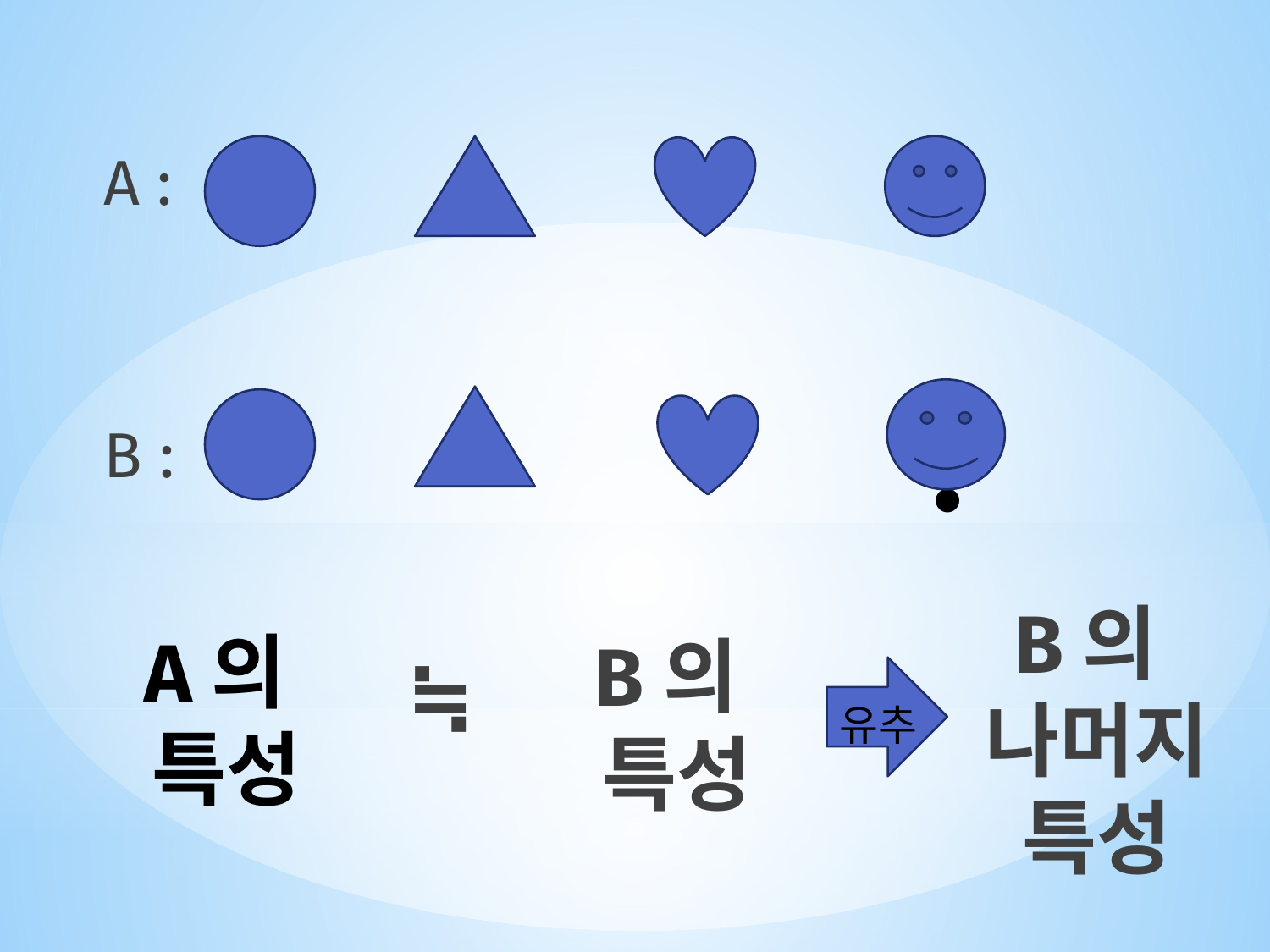

A :

B :

?

B의
나머지특성
# A의 특성
B의
특성
≒

유추